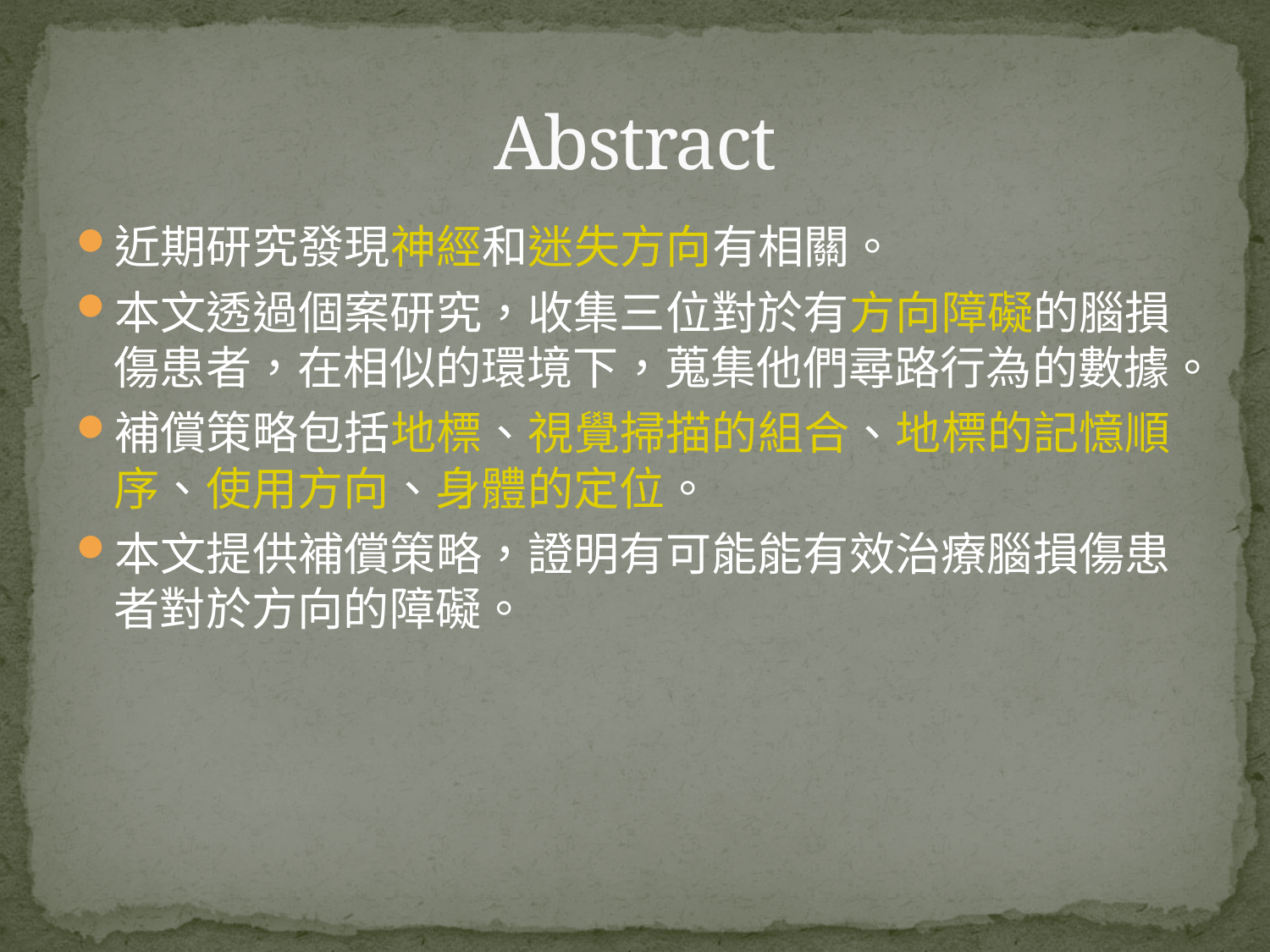

# Abstract
近期研究發現神經和迷失方向有相關。
本文透過個案研究，收集三位對於有方向障礙的腦損傷患者，在相似的環境下，蒐集他們尋路行為的數據。
補償策略包括地標、視覺掃描的組合、地標的記憶順序、使用方向、身體的定位。
本文提供補償策略，證明有可能能有效治療腦損傷患者對於方向的障礙。